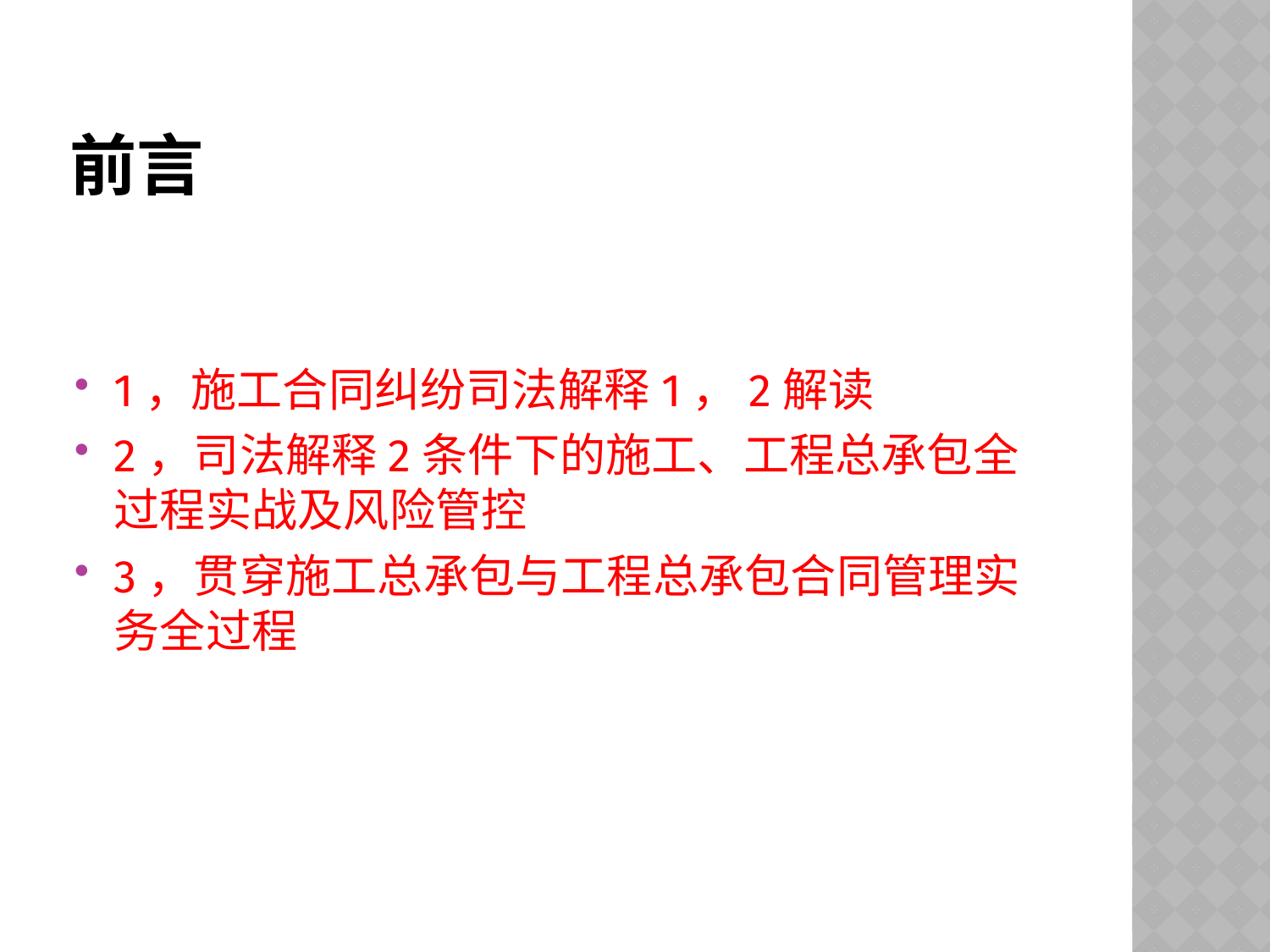

# 前言

1，施工合同纠纷司法解释1，2解读
2，司法解释2条件下的施工、工程总承包全过程实战及风险管控
3，贯穿施工总承包与工程总承包合同管理实务全过程